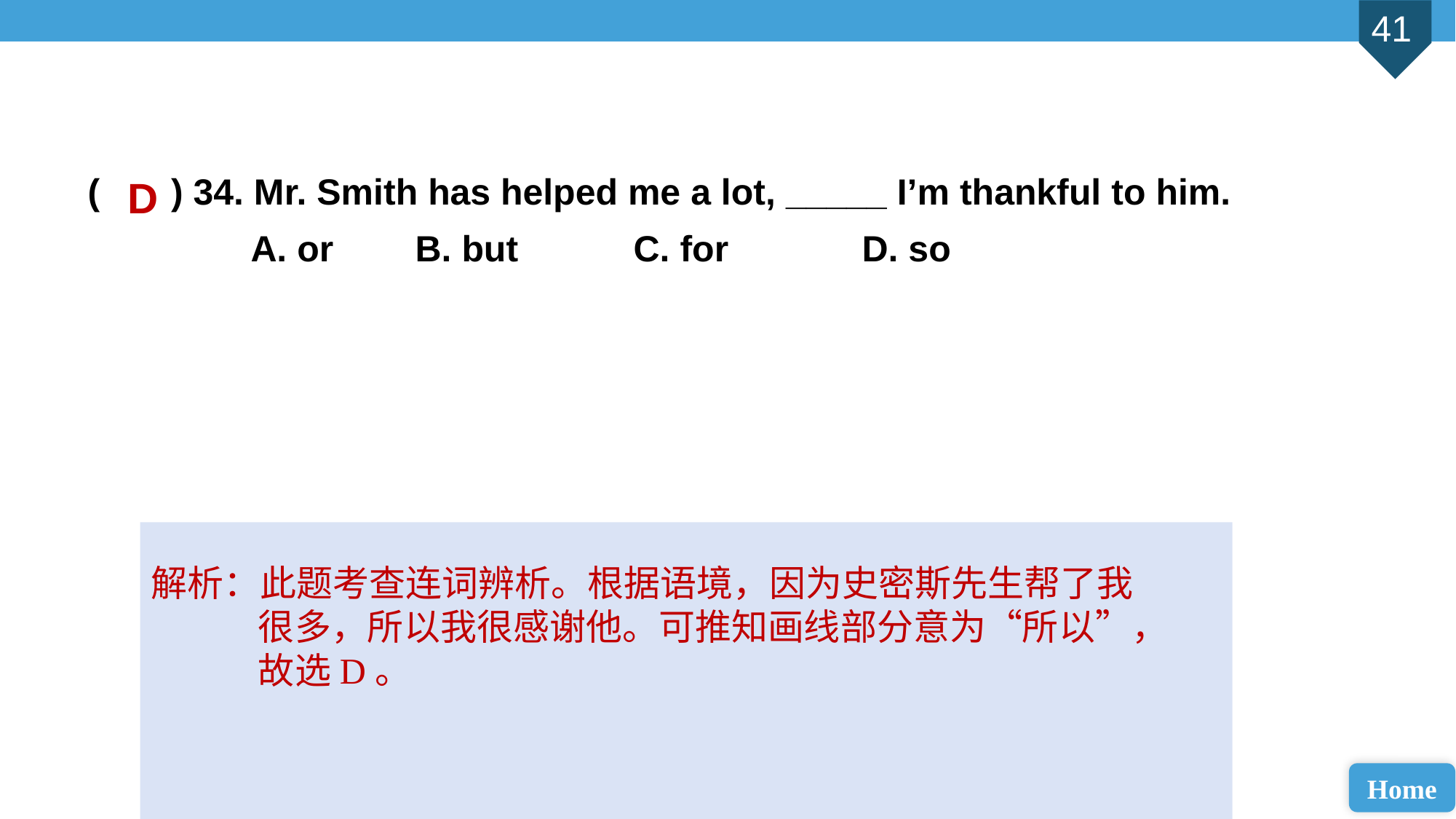

(       ) 34. Mr. Smith has helped me a lot, _____ I’m thankful to him.
                A. or 	B. but 	C. for		 D. so
D

解析：此题考查连词辨析。根据语境，因为史密斯先生帮了我很多，所以我很感谢他。可推知画线部分意为“所以”，故选D。